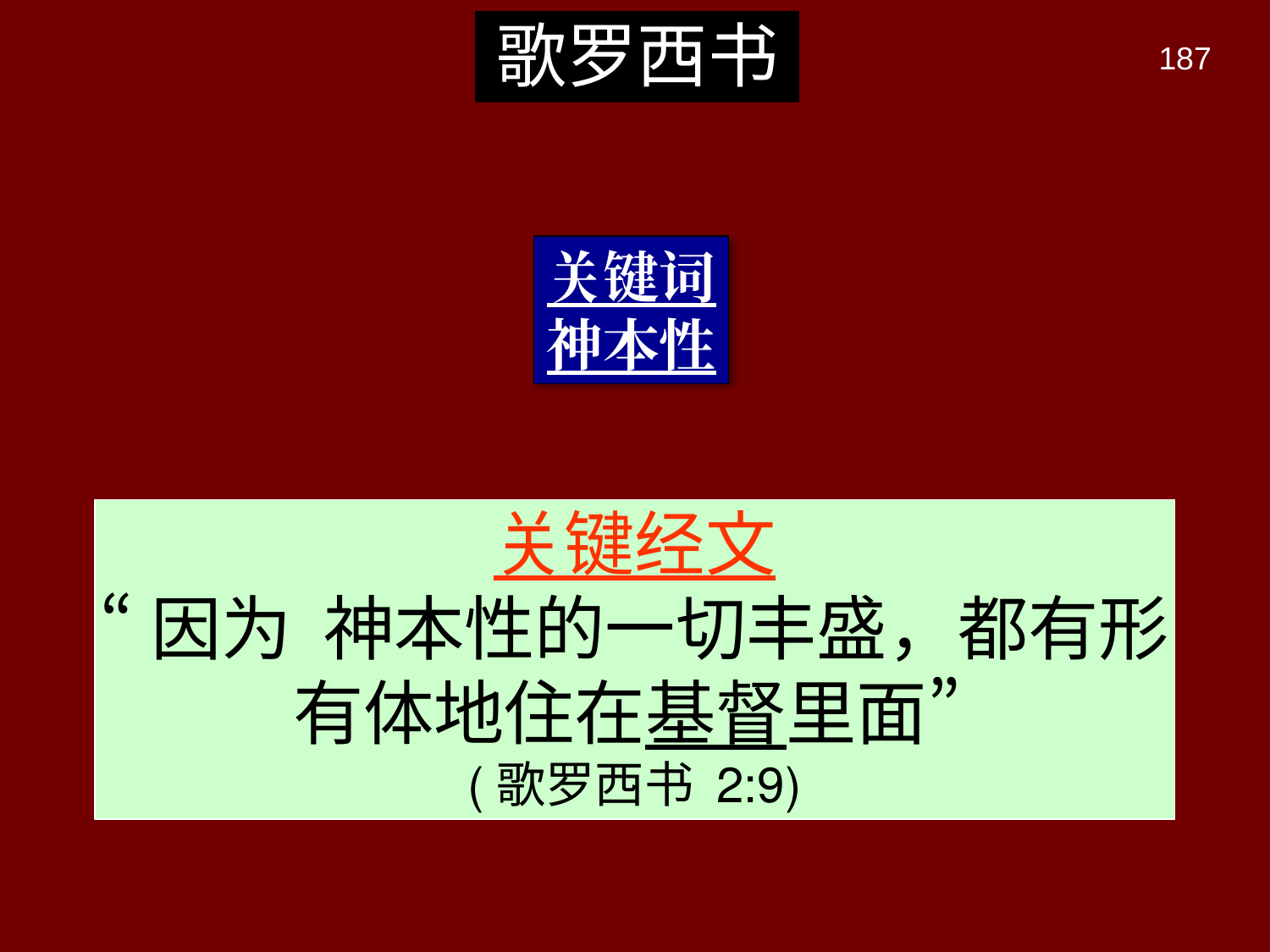

# 关键词 & 关键经文

歌罗西书
187
关键词
神本性

关键经文
“因为  神本性的一切丰盛，都有形有体地住在基督里面”
(歌罗西书 2:9)